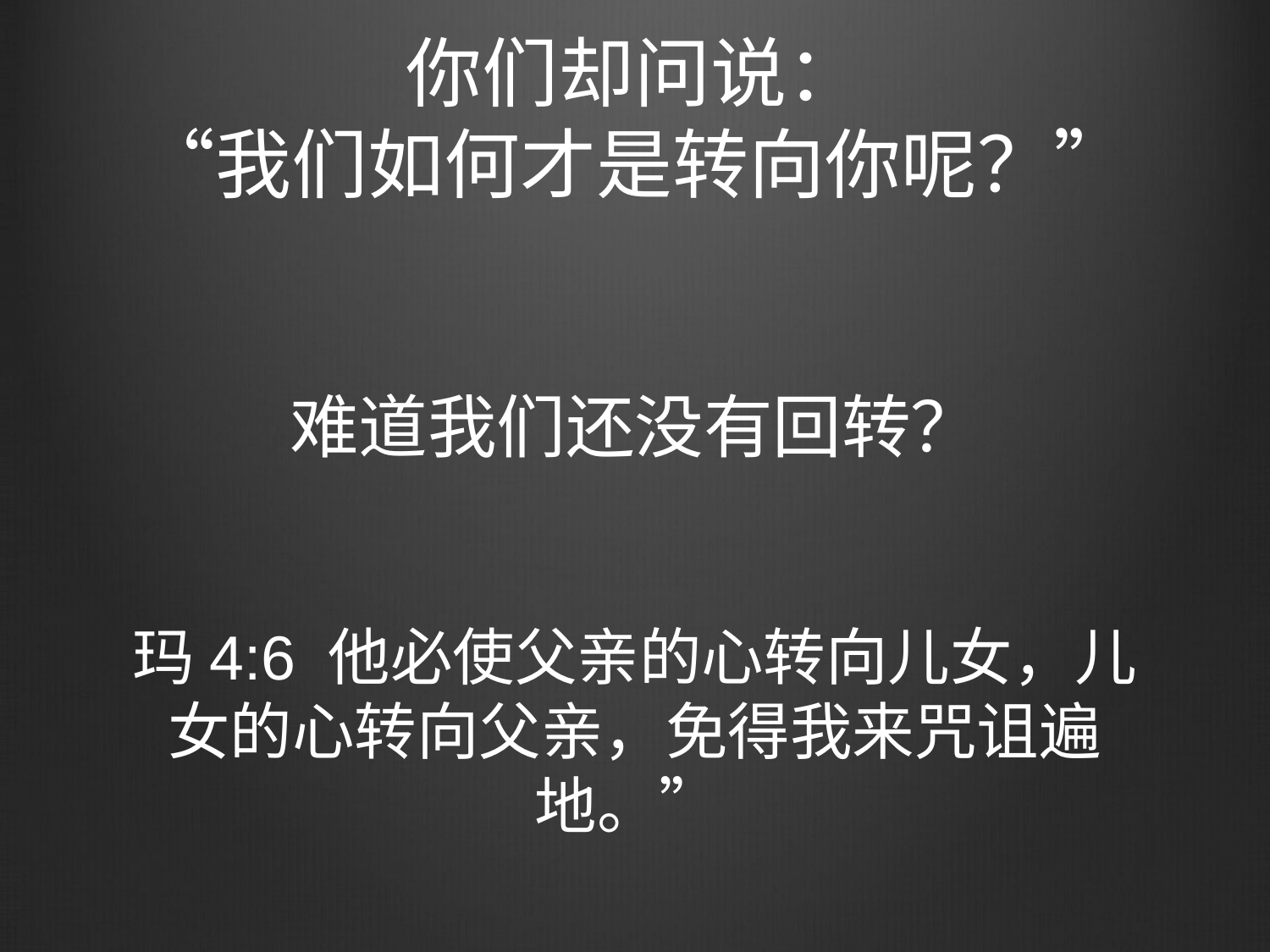

# 你们却问说： “我们如何才是转向你呢？”

难道我们还没有回转？

玛4:6 他必使父亲的心转向儿女，儿女的心转向父亲，免得我来咒诅遍地。”